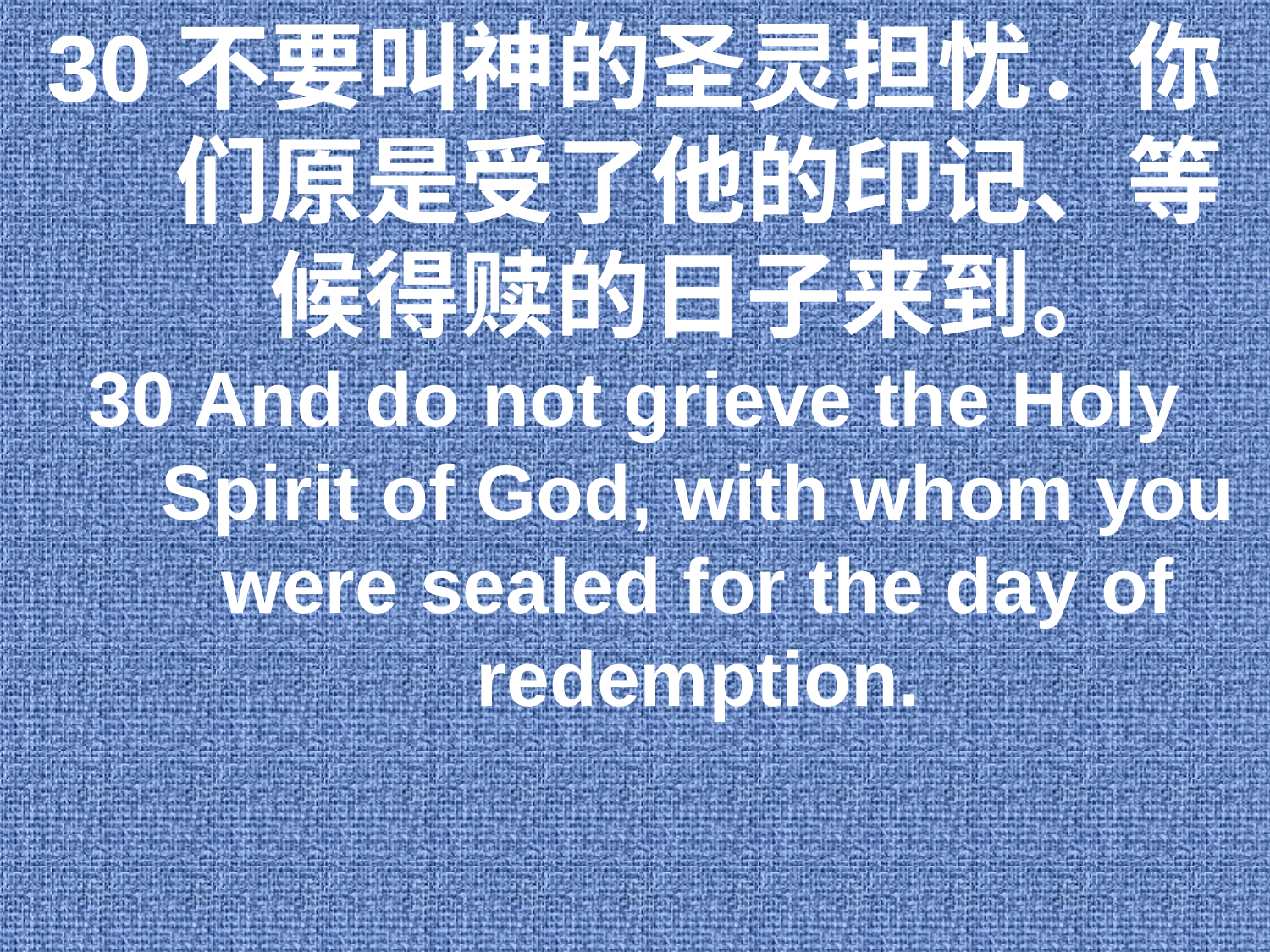

30不要叫神的圣灵担忧．你们原是受了他的印记、等候得赎的日子来到。
30 And do not grieve the Holy Spirit of God, with whom you were sealed for the day of redemption.